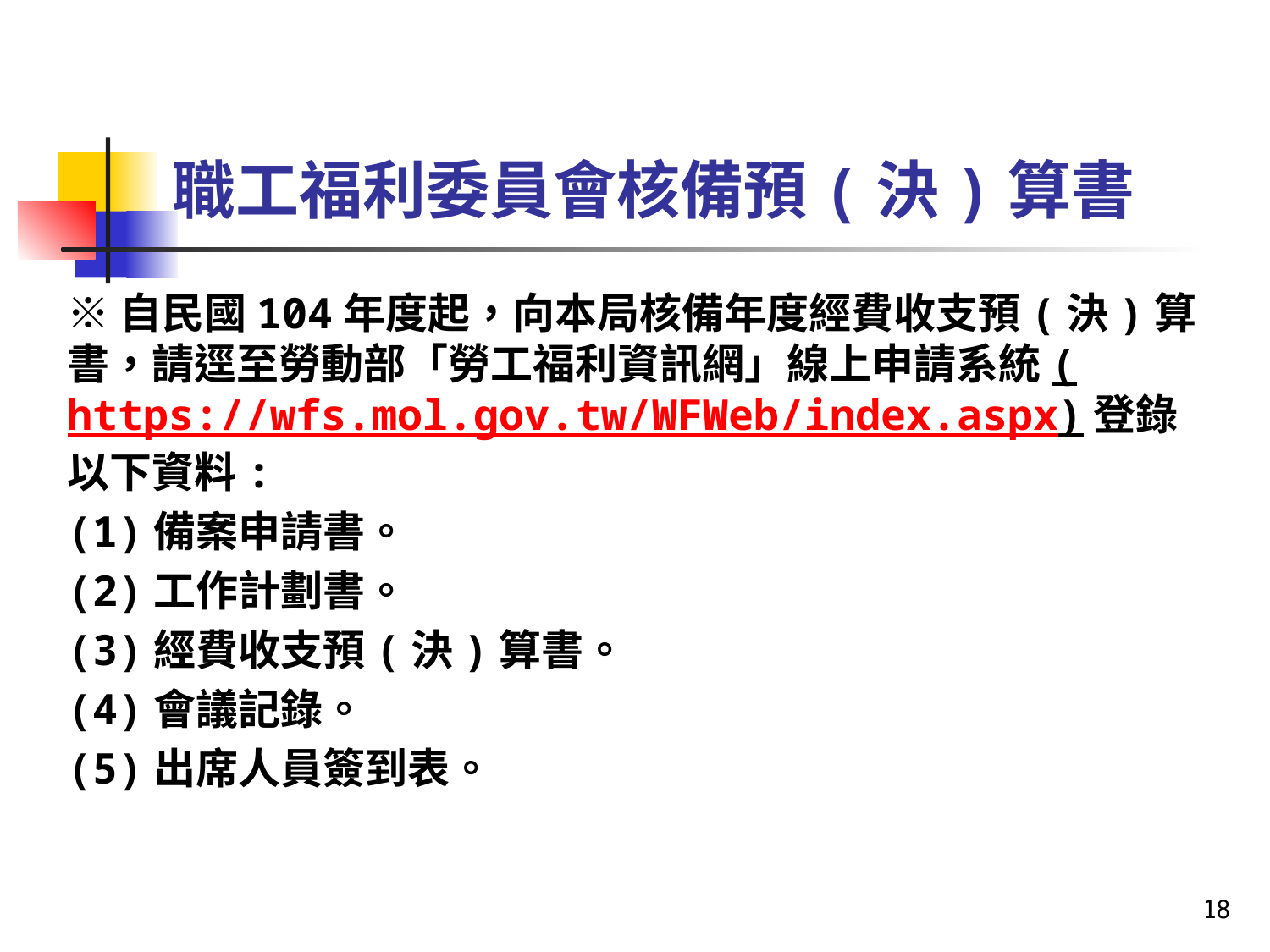

# 職工福利委員會核備預(決)算書
※自民國104年度起，向本局核備年度經費收支預(決)算書，請逕至勞動部「勞工福利資訊網」線上申請系統(https://wfs.mol.gov.tw/WFWeb/index.aspx)登錄以下資料:
(1)備案申請書。
(2)工作計劃書。
(3)經費收支預(決)算書。
(4)會議記錄。
(5)出席人員簽到表。

18